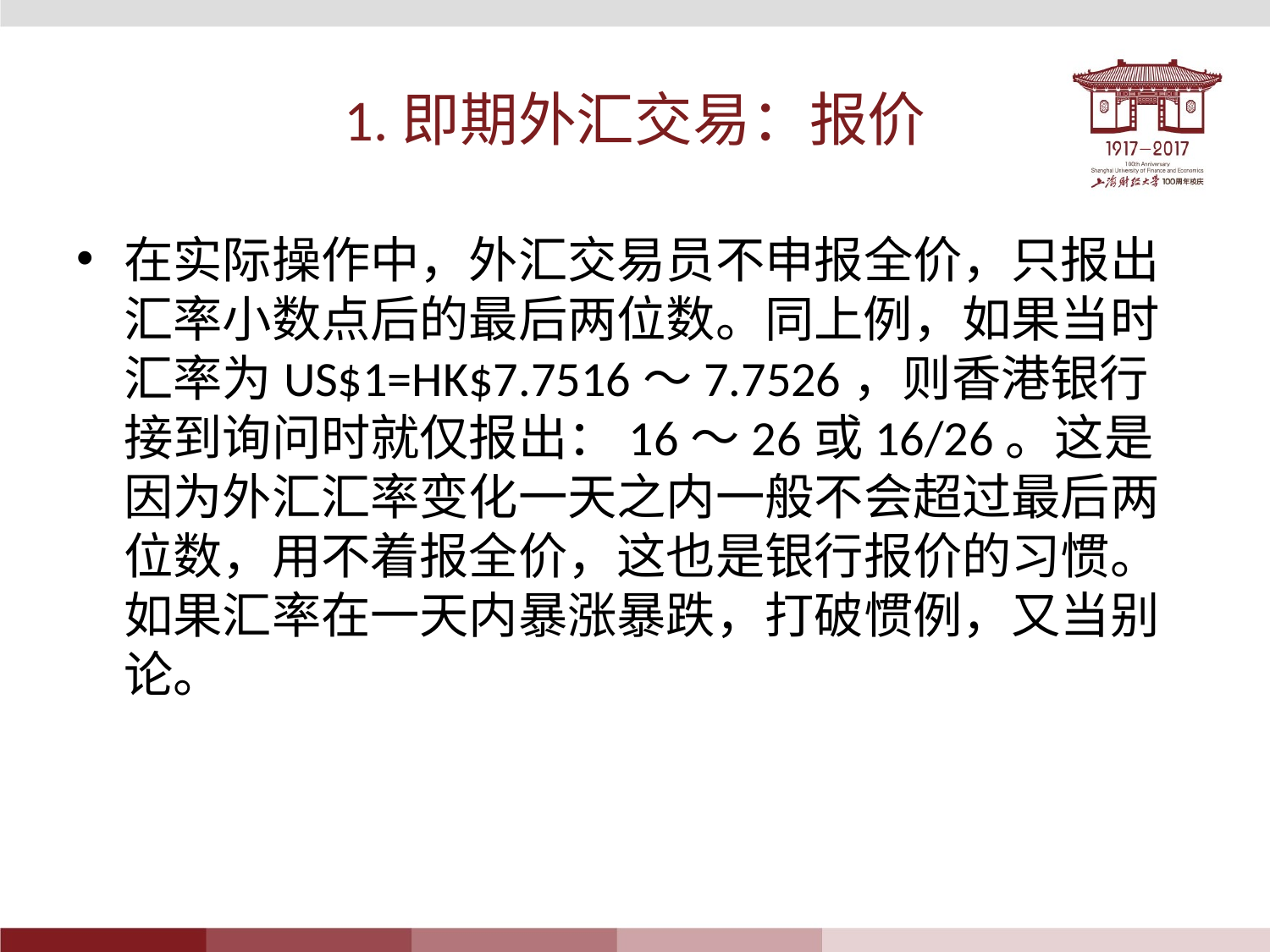

# 1.即期外汇交易：报价
在实际操作中，外汇交易员不申报全价，只报出汇率小数点后的最后两位数。同上例，如果当时汇率为US$1=HK$7.7516～7.7526，则香港银行接到询问时就仅报出：16～26或16/26。这是因为外汇汇率变化一天之内一般不会超过最后两位数，用不着报全价，这也是银行报价的习惯。如果汇率在一天内暴涨暴跌，打破惯例，又当别论。